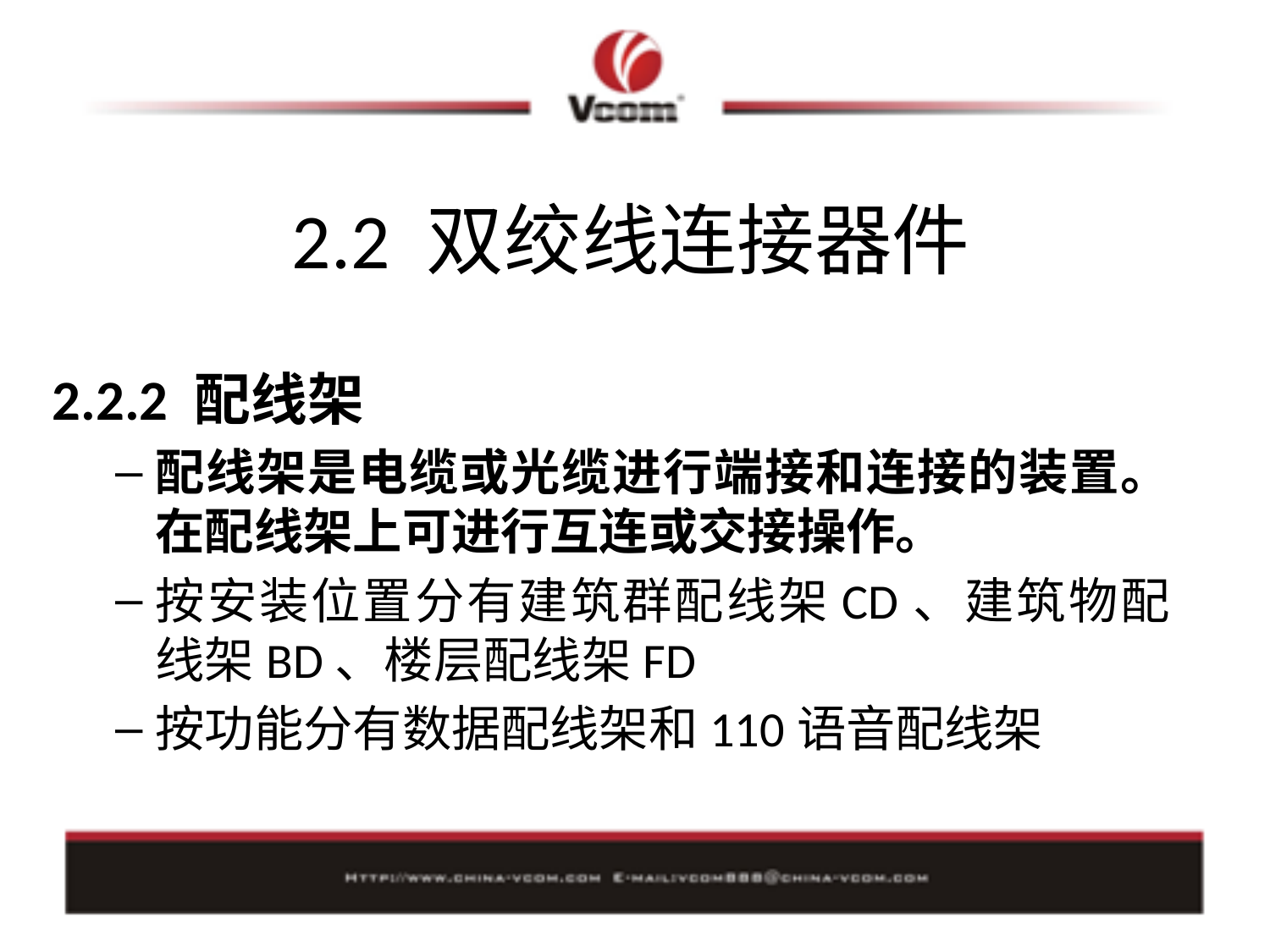

# 2.2 双绞线连接器件
2.2.2 配线架
配线架是电缆或光缆进行端接和连接的装置。在配线架上可进行互连或交接操作。
按安装位置分有建筑群配线架CD、建筑物配线架BD、楼层配线架FD
按功能分有数据配线架和110语音配线架